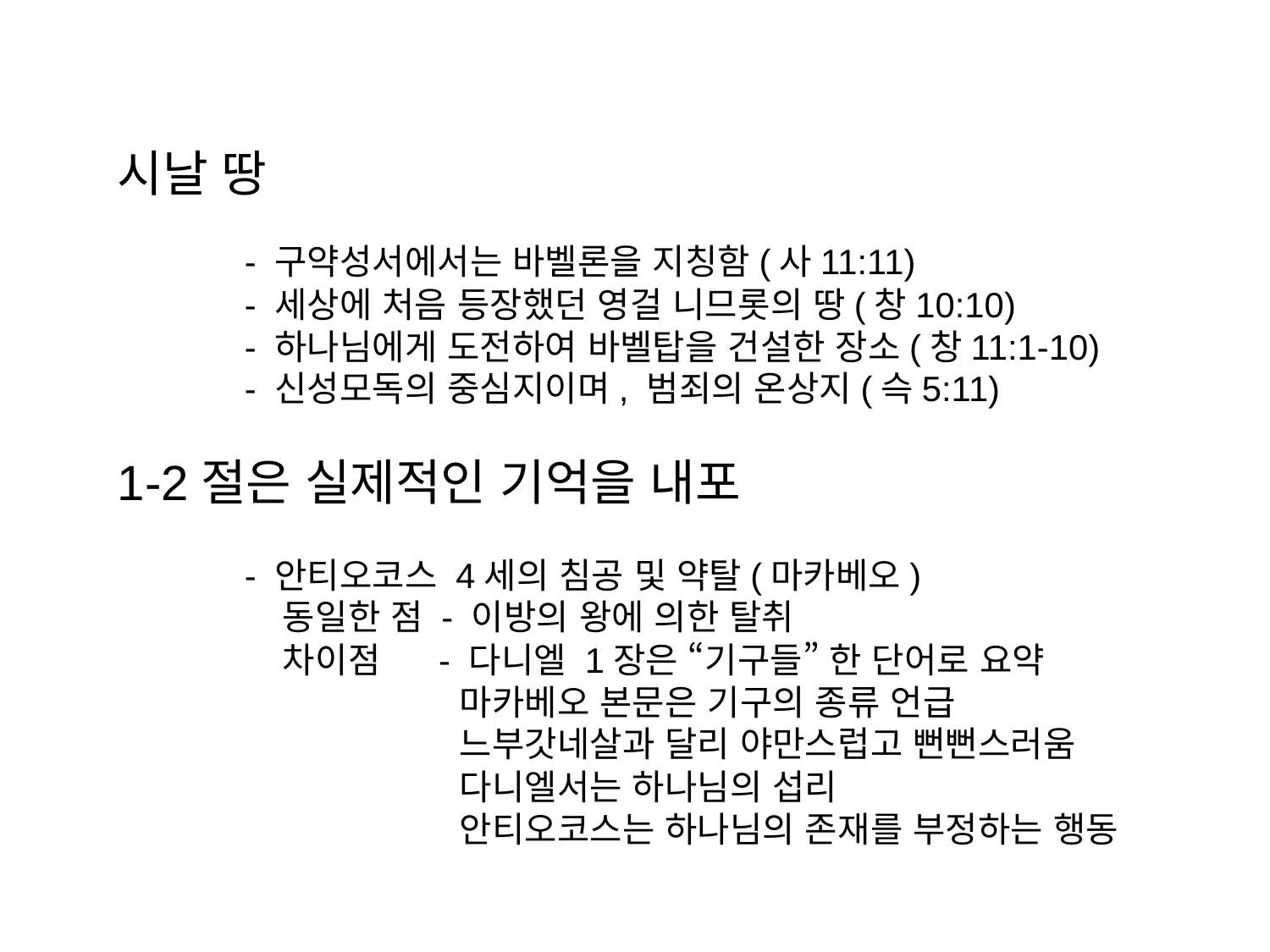

시날 땅

	- 구약성서에서는 바벨론을 지칭함(사11:11)
	- 세상에 처음 등장했던 영걸 니므롯의 땅(창10:10)
	- 하나님에게 도전하여 바벨탑을 건설한 장소(창11:1-10)
	- 신성모독의 중심지이며, 범죄의 온상지(슥5:11)

1-2절은 실제적인 기억을 내포

	- 안티오코스 4세의 침공 및 약탈(마카베오)
	   동일한 점 - 이방의 왕에 의한 탈취
	   차이점     - 다니엘 1장은 “기구들” 한 단어로 요약
		        마카베오 본문은 기구의 종류 언급
		        느부갓네살과 달리 야만스럽고 뻔뻔스러움
		        다니엘서는 하나님의 섭리
		        안티오코스는 하나님의 존재를 부정하는 행동